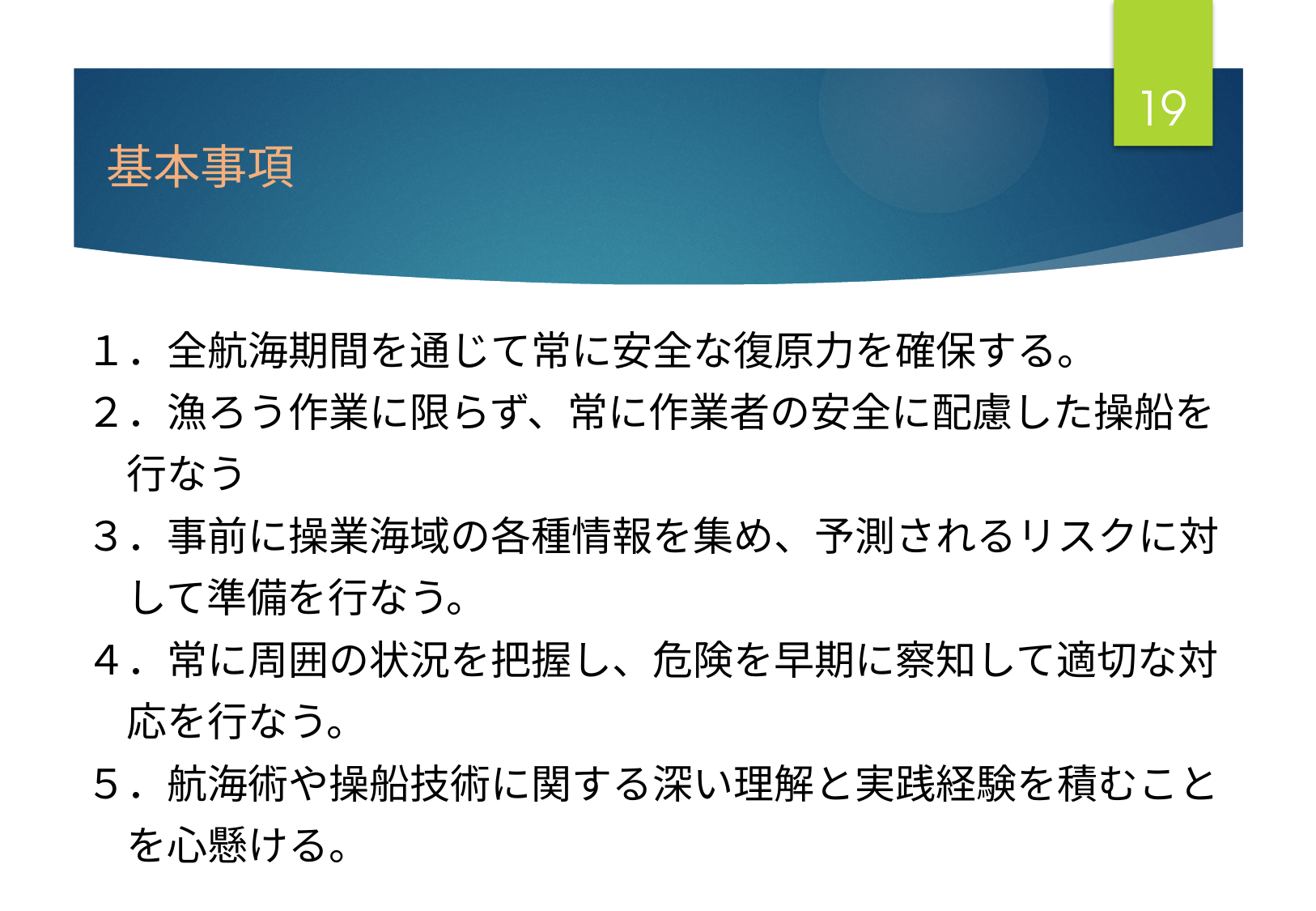

19
基本事項
１．全航海期間を通じて常に安全な復原力を確保する。
２．漁ろう作業に限らず、常に作業者の安全に配慮した操船を
　行なう
３．事前に操業海域の各種情報を集め、予測されるリスクに対
　して準備を行なう。
４．常に周囲の状況を把握し、危険を早期に察知して適切な対
　応を行なう。
５．航海術や操船技術に関する深い理解と実践経験を積むこと
　を心懸ける。
19